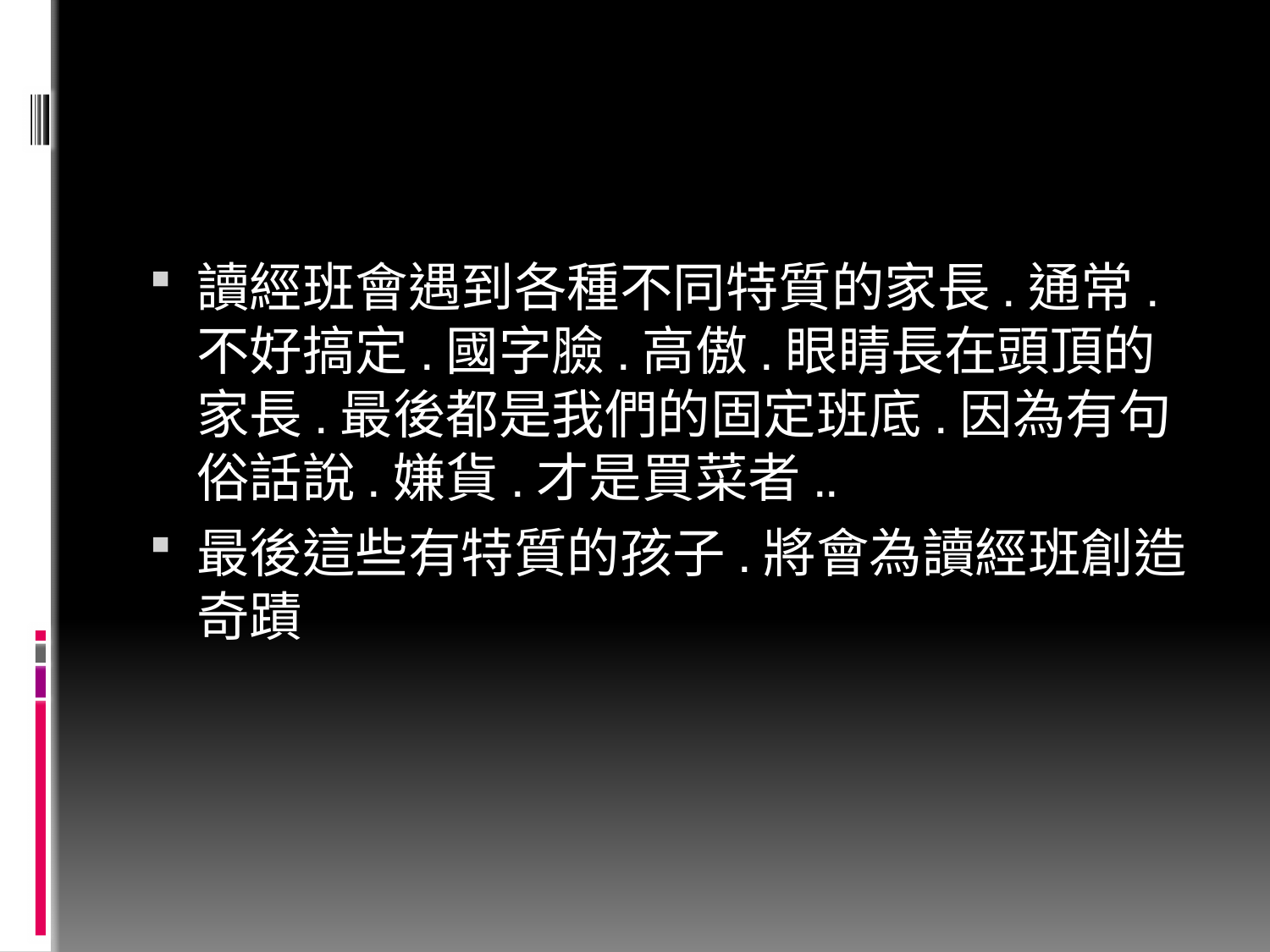

#
讀經班會遇到各種不同特質的家長.通常.不好搞定.國字臉.高傲.眼睛長在頭頂的家長.最後都是我們的固定班底.因為有句俗話說.嫌貨.才是買菜者..
最後這些有特質的孩子.將會為讀經班創造奇蹟